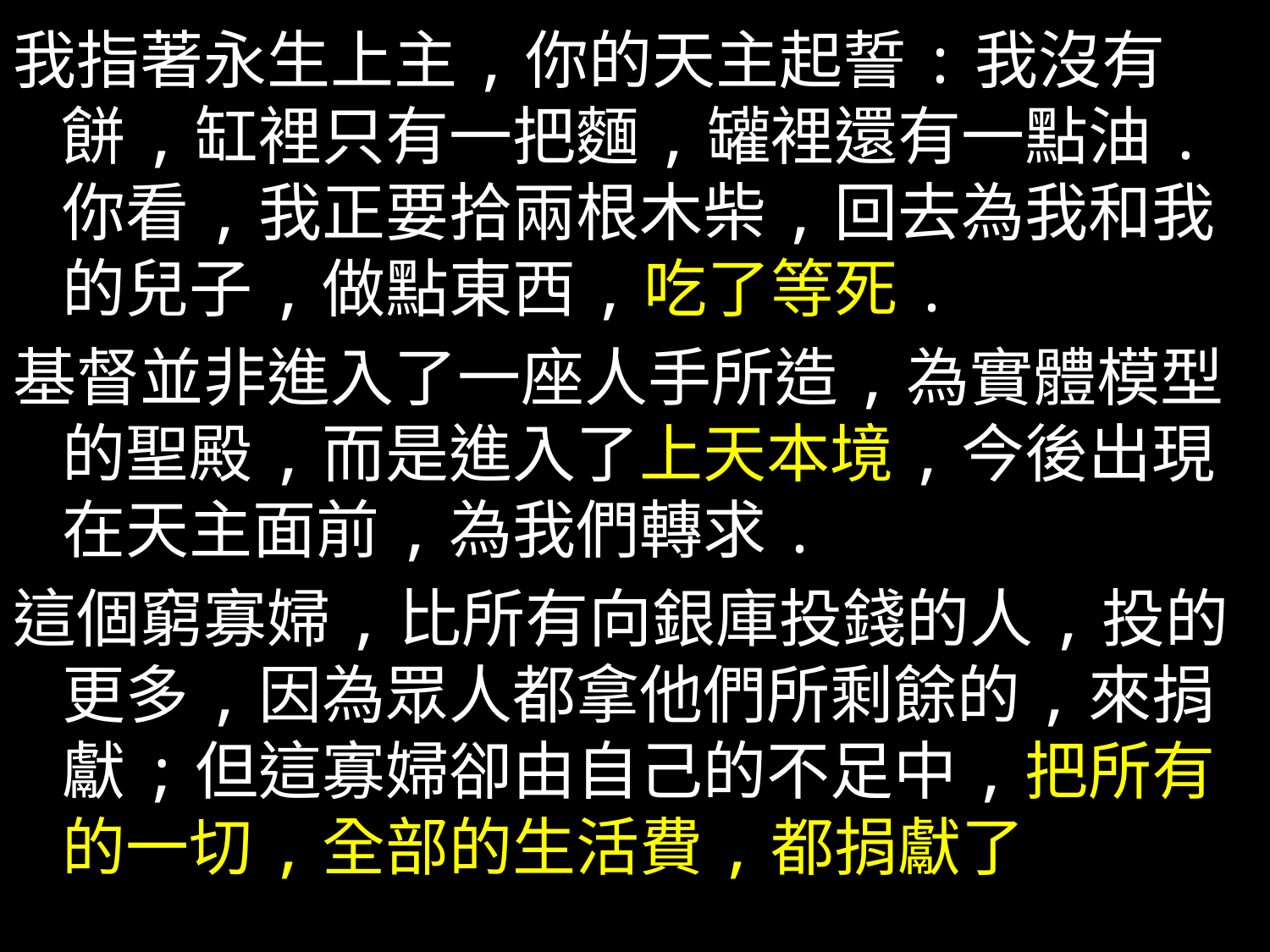

我指著永生上主,你的天主起誓:我沒有餅,缸裡只有一把麵,罐裡還有一點油.你看,我正要拾兩根木柴,回去為我和我的兒子,做點東西,吃了等死.
基督並非進入了一座人手所造,為實體模型的聖殿,而是進入了上天本境,今後出現在天主面前,為我們轉求.
這個窮寡婦,比所有向銀庫投錢的人,投的更多,因為眾人都拿他們所剩餘的,來捐獻;但這寡婦卻由自己的不足中,把所有的一切,全部的生活費,都捐獻了